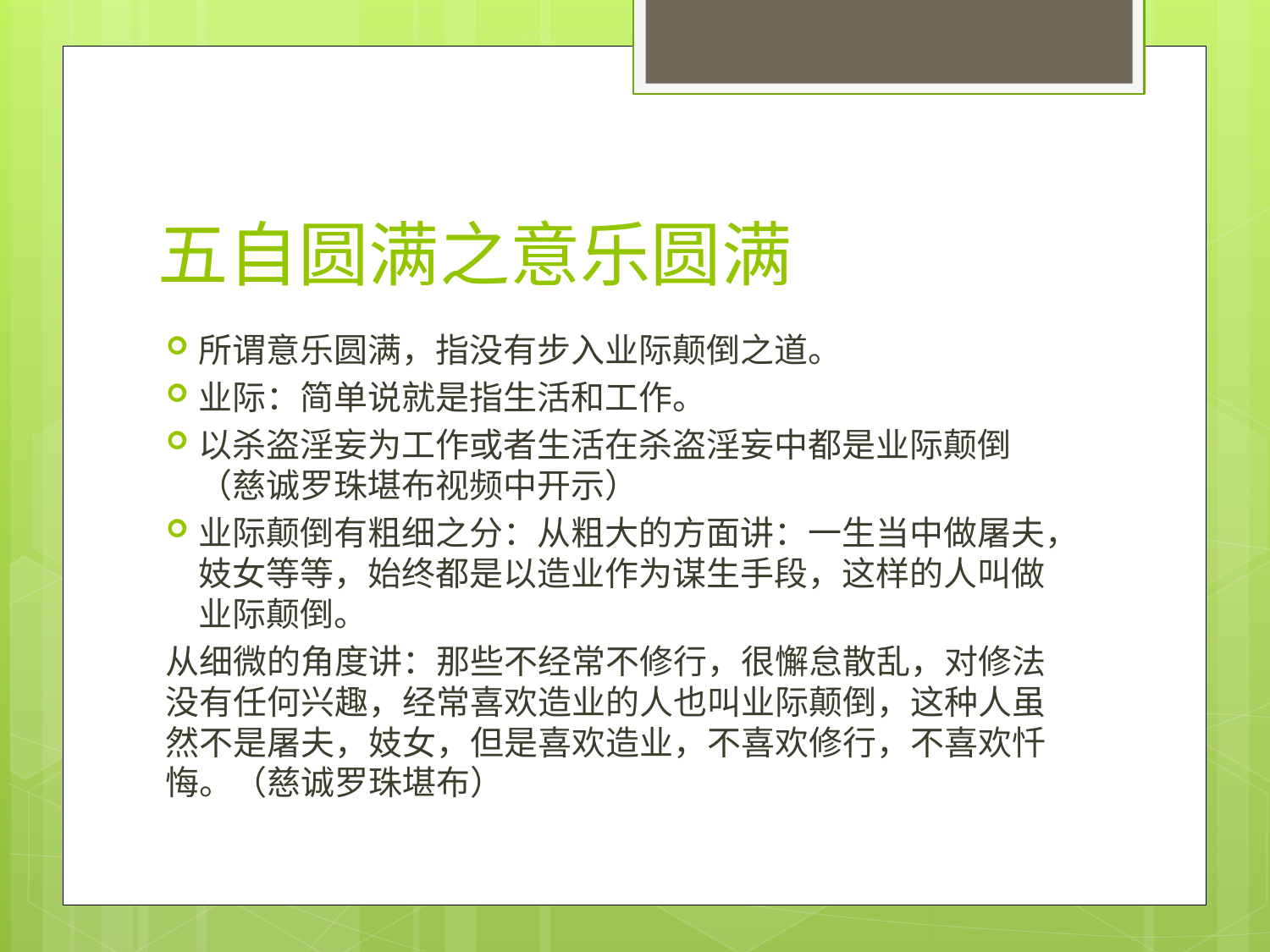

# 五自圆满之意乐圆满
所谓意乐圆满，指没有步入业际颠倒之道。
业际：简单说就是指生活和工作。
以杀盗淫妄为工作或者生活在杀盗淫妄中都是业际颠倒（慈诚罗珠堪布视频中开示）
业际颠倒有粗细之分：从粗大的方面讲：一生当中做屠夫，妓女等等，始终都是以造业作为谋生手段，这样的人叫做业际颠倒。
从细微的角度讲：那些不经常不修行，很懈怠散乱，对修法没有任何兴趣，经常喜欢造业的人也叫业际颠倒，这种人虽然不是屠夫，妓女，但是喜欢造业，不喜欢修行，不喜欢忏悔。（慈诚罗珠堪布）